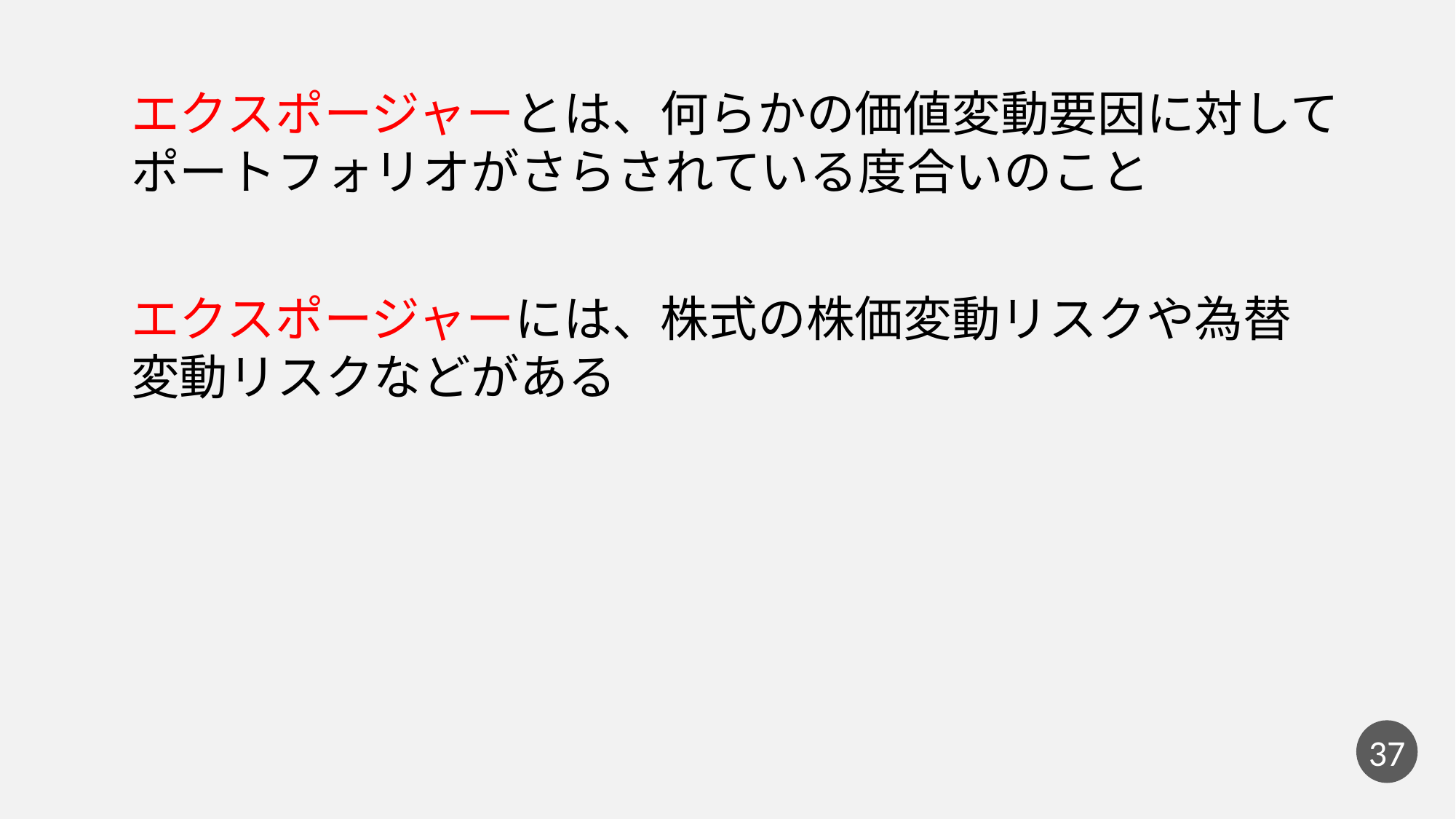

エクスポージャーとは、何らかの価値変動要因に対してポートフォリオがさらされている度合いのこと

エクスポージャーには、株式の株価変動リスクや為替変動リスクなどがある

37